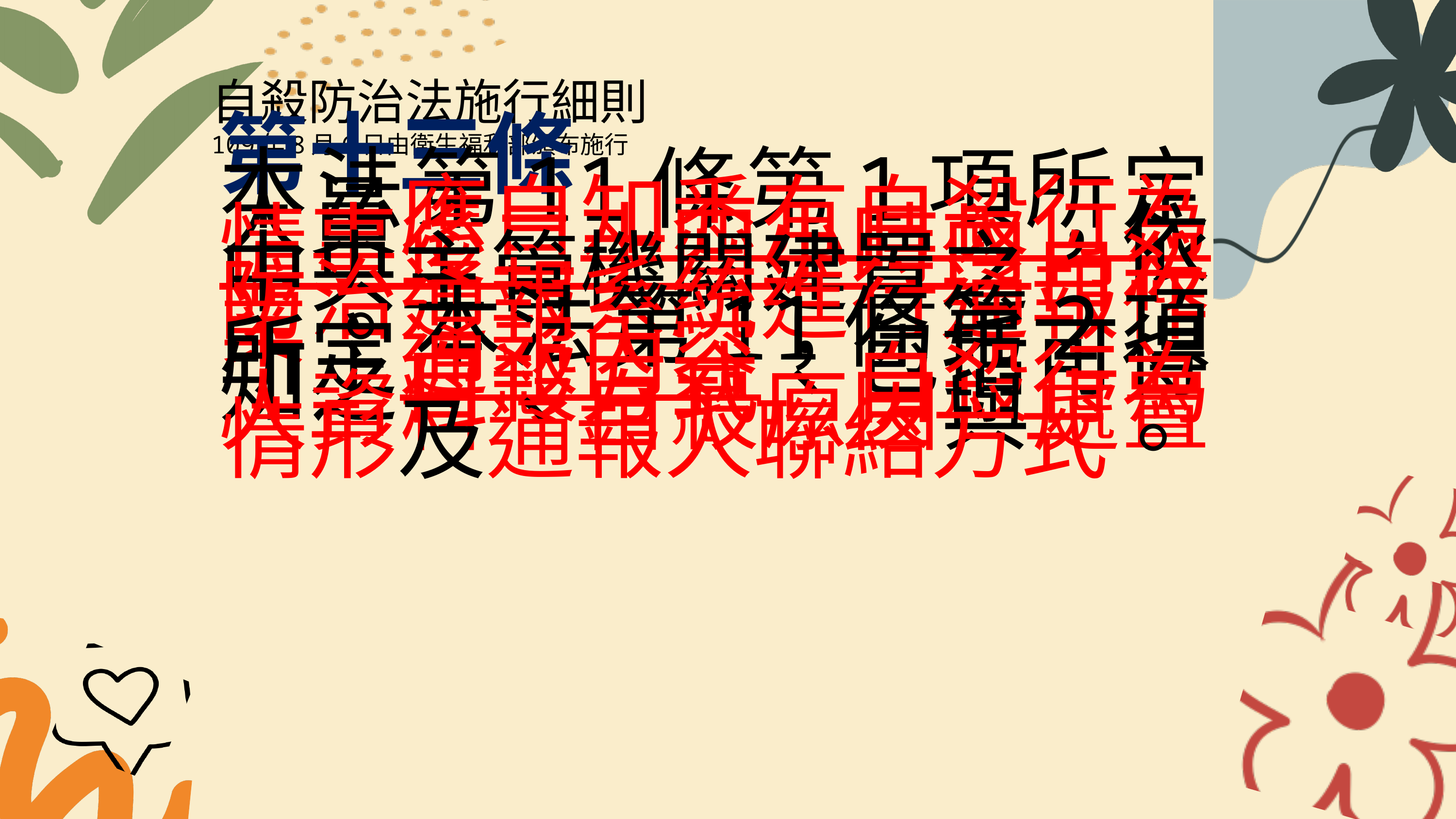

自殺防治法施行細則
109年8月6日由衛生福利部頒布施行
第十三條
本法第11條第1項所定人員應自知悉有自殺行為情事後二十四小時內，依中央主管機關建置之自殺防治通報系統進行通報作業。本法第11條第2項所定通報內容，包括可得知之自殺方式、自殺行為人資料、自殺原因與處置情形及通報人聯絡方式。